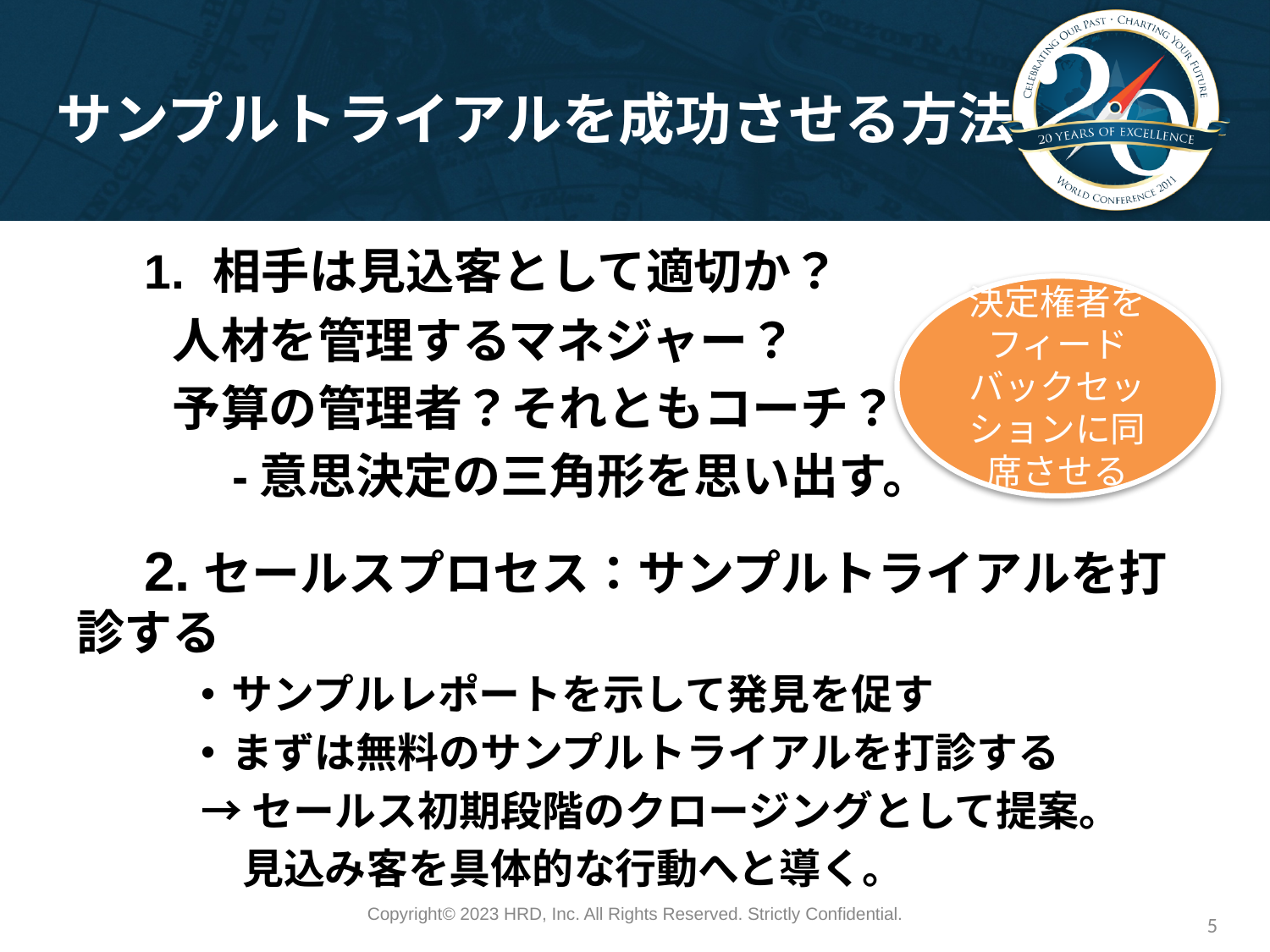

# サンプルトライアルを成功させる方法
　1. 相手は見込客として適切か？
　　人材を管理するマネジャー？
　　予算の管理者？それともコーチ？
　　　-意思決定の三角形を思い出す。

　2.セールスプロセス：サンプルトライアルを打診する
サンプルレポートを示して発見を促す
まずは無料のサンプルトライアルを打診する
→セールス初期段階のクロージングとして提案。
　見込み客を具体的な行動へと導く。

決定権者を
フィードバックセッションに同席させる
Copyright©️ 2023 HRD, Inc. All Rights Reserved. Strictly Confidential.
5